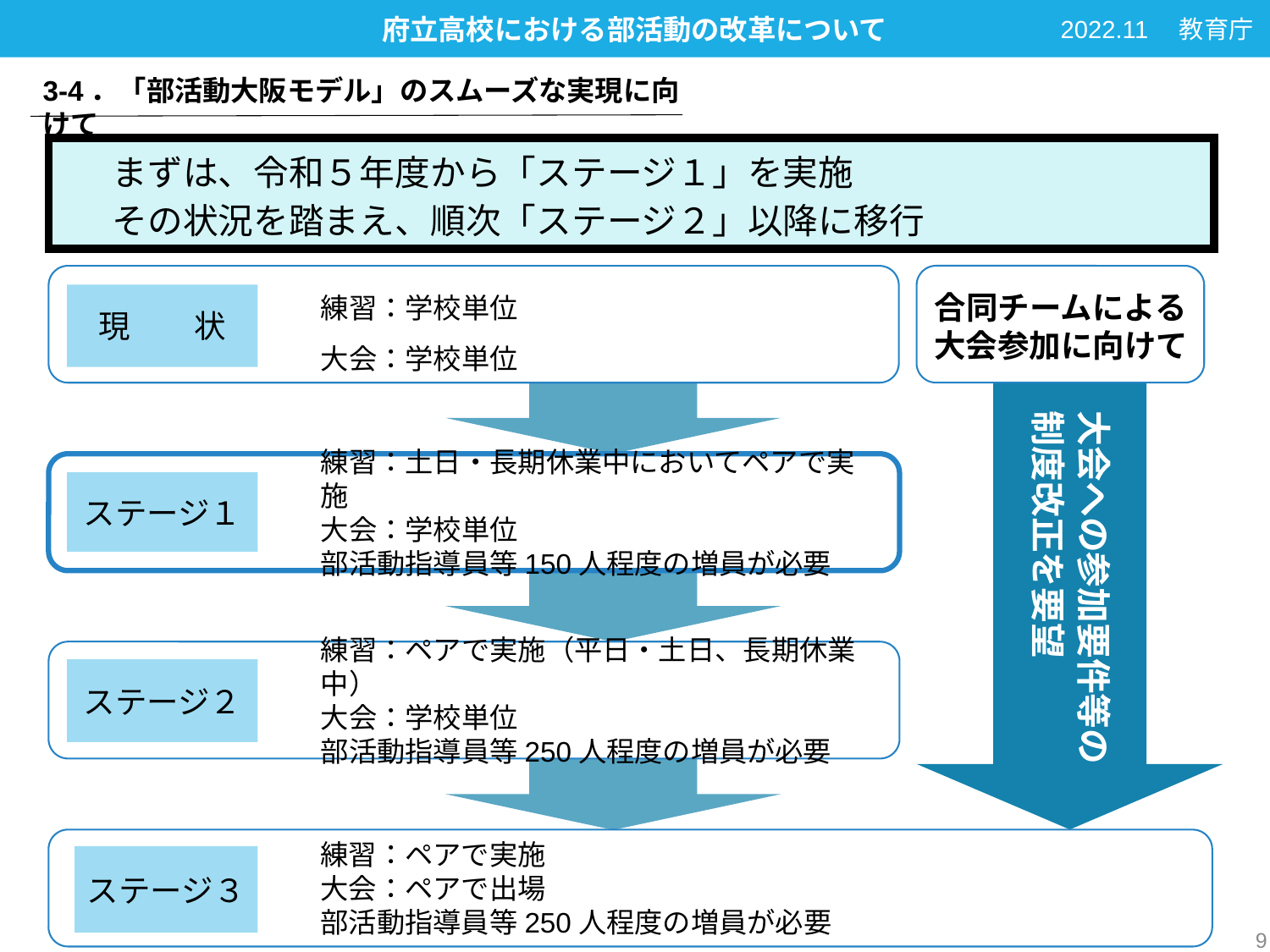

府立高校における部活動の改革について
2022.11　教育庁
3-4．「部活動大阪モデル」のスムーズな実現に向けて

まずは、令和５年度から「ステージ１」を実施
その状況を踏まえ、順次「ステージ２」以降に移行

練習：学校単位
大会：学校単位
現　　状
大会への参加要件等の制度改正を要請
合同チームによる
大会参加に向けて
大会への参加要件等の制度改正を要望

練習：土日・長期休業中においてペアで実施
大会：学校単位
部活動指導員等150人程度の増員が必要
ステージ１

練習：ペアで実施（平日・土日、長期休業中）
大会：学校単位
部活動指導員等250人程度の増員が必要
ステージ２
練習：ペアで実施
大会：ペアで出場
部活動指導員等250人程度の増員が必要
ステージ３
9